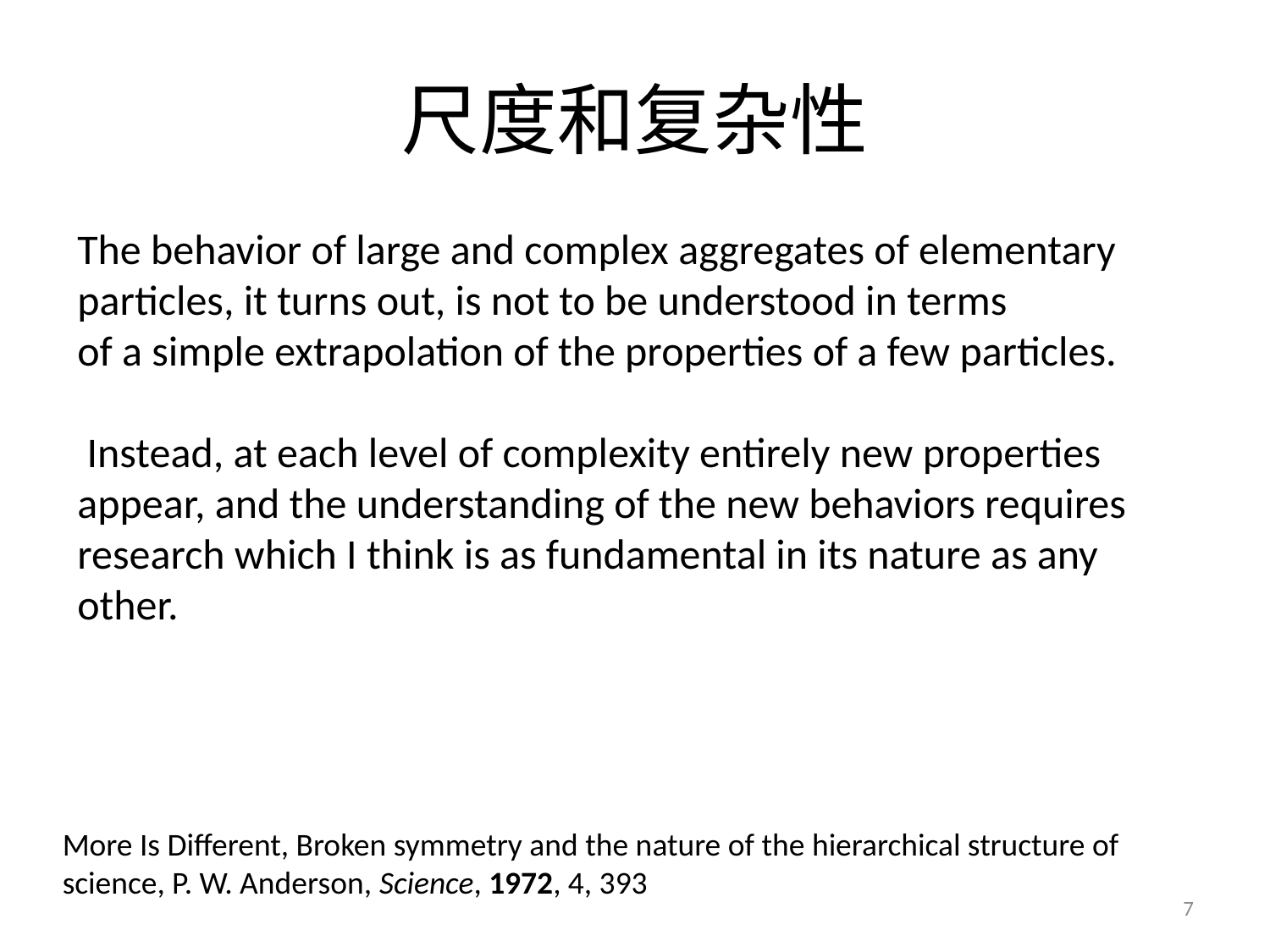

# 尺度和复杂性
The behavior of large and complex aggregates of elementary particles, it turns out, is not to be understood in terms
of a simple extrapolation of the properties of a few particles.

 Instead, at each level of complexity entirely new properties appear, and the understanding of the new behaviors requires research which I think is as fundamental in its nature as any other.
More Is Different, Broken symmetry and the nature of the hierarchical structure of science, P. W. Anderson, Science, 1972, 4, 393
7